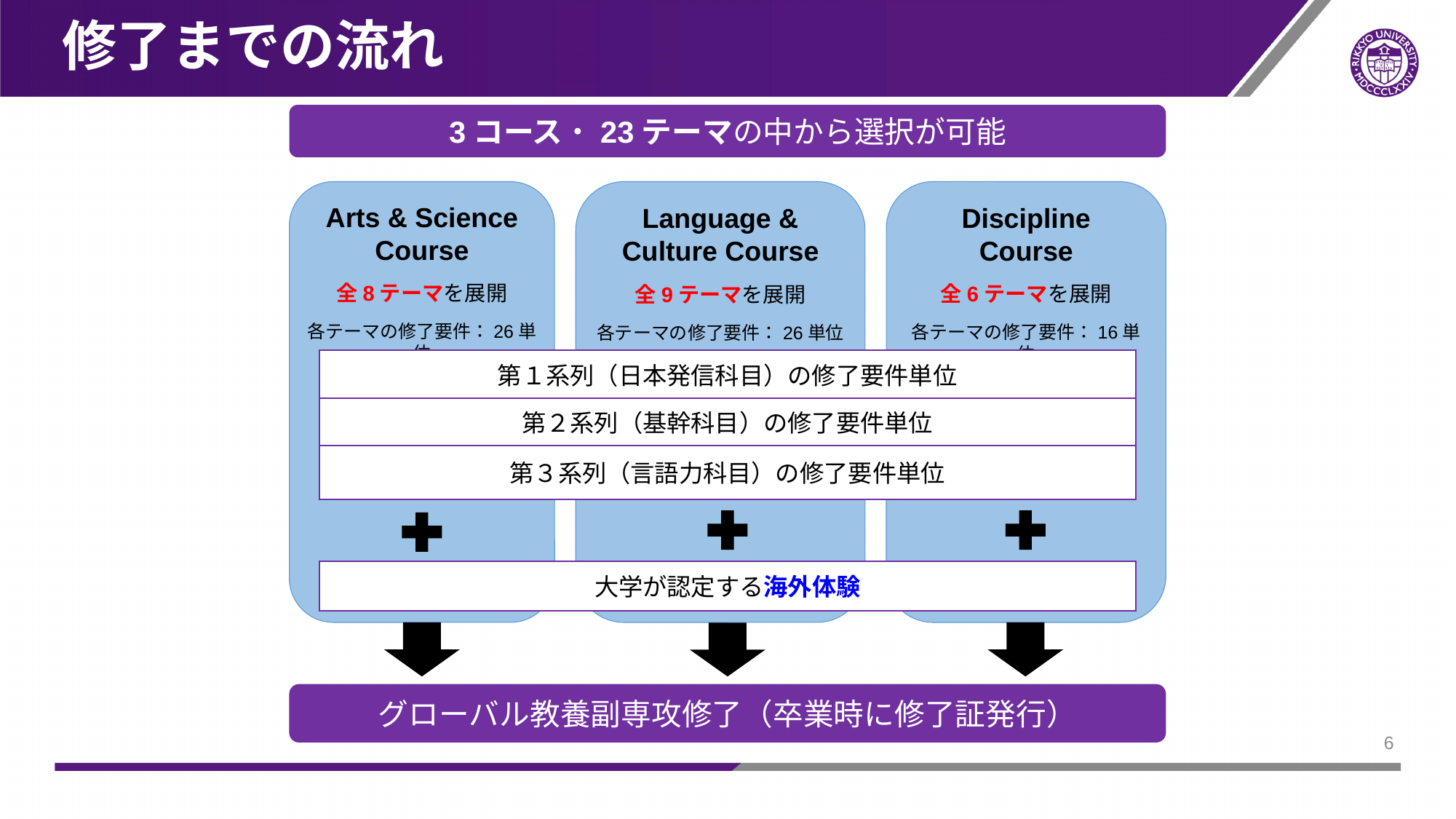

# 修了までの流れ
3コース・23テーマの中から選択が可能
Arts & Science Course

全8テーマを展開

各テーマの修了要件：26単位
Language & Culture Course

全9テーマを展開

各テーマの修了要件：26単位
Discipline
Course

全6テーマを展開

各テーマの修了要件：16単位
第１系列（日本発信科目）の修了要件単位
第２系列（基幹科目）の修了要件単位
第３系列（言語力科目）の修了要件単位

大学が認定する海外体験

グローバル教養副専攻修了（卒業時に修了証発行）
6